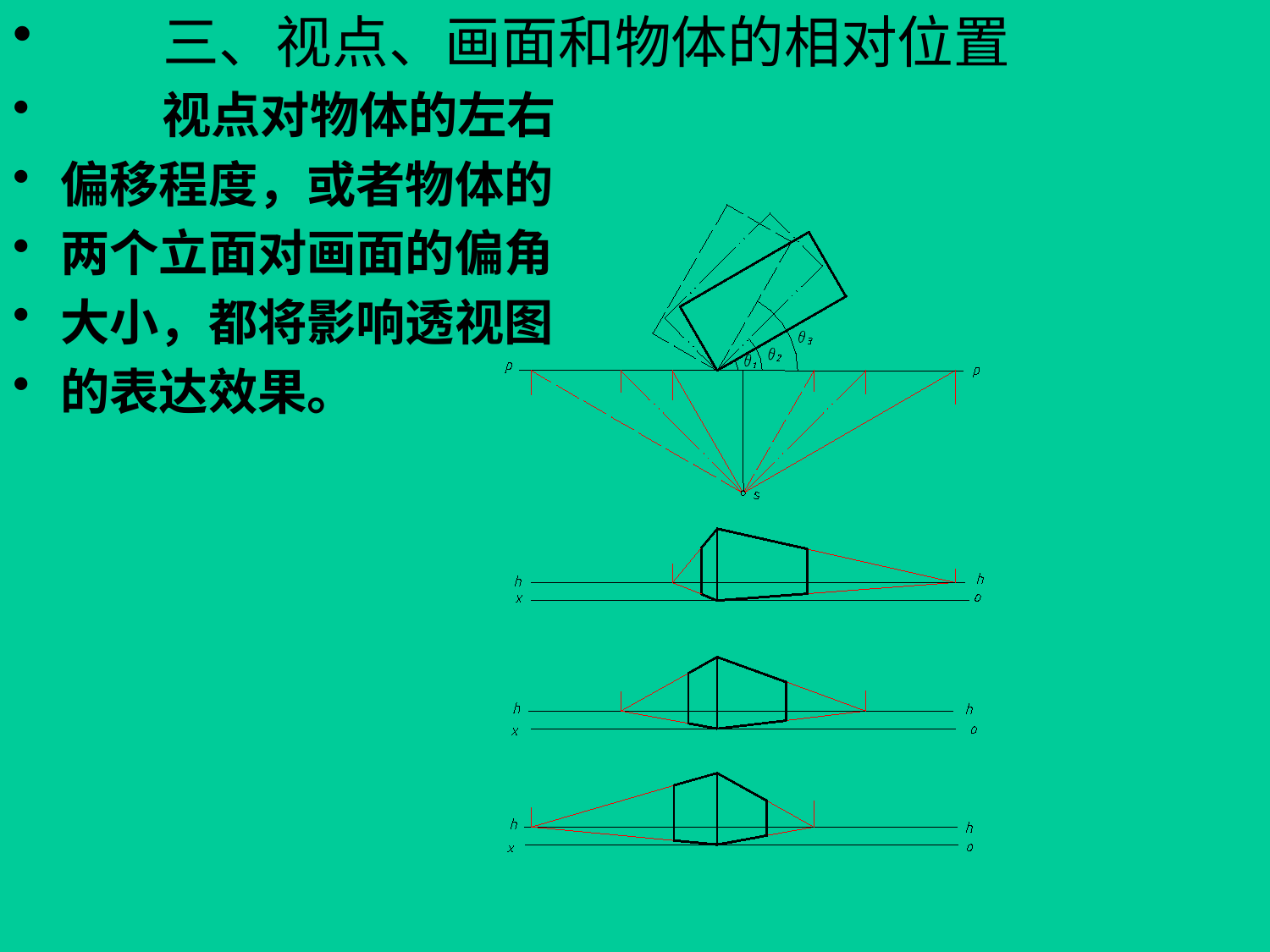

三、视点、画面和物体的相对位置
        视点对物体的左右
偏移程度，或者物体的
两个立面对画面的偏角
大小，都将影响透视图
的表达效果。